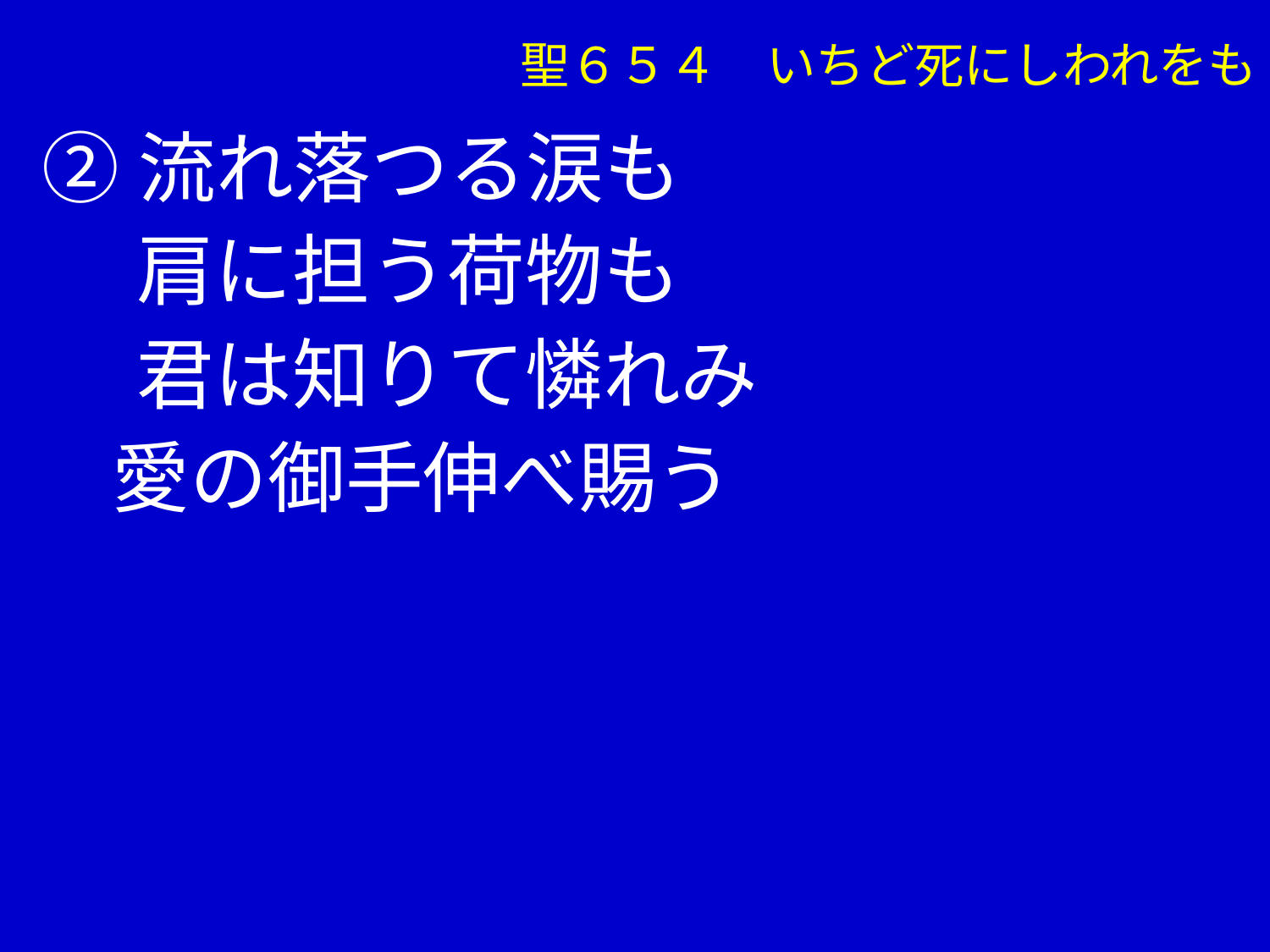

聖６５４　いちど死にしわれをも
②流れ落つる涙も
　 肩に担う荷物も
　 君は知りて憐れみ
   愛の御手伸べ賜う